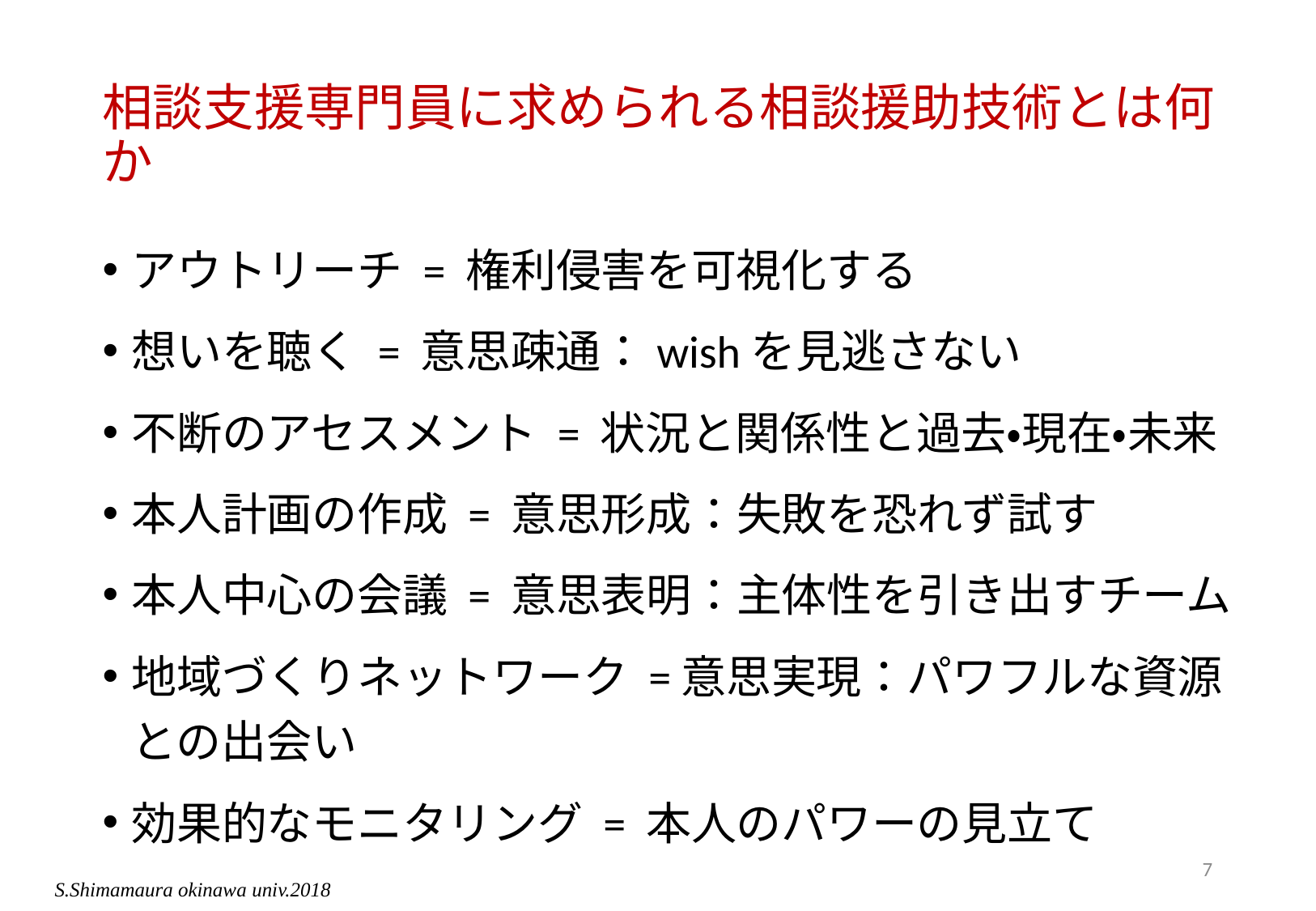

# 相談支援専門員に求められる相談援助技術とは何か
アウトリーチ = 権利侵害を可視化する
想いを聴く = 意思疎通：wishを見逃さない
不断のアセスメント = 状況と関係性と過去・現在・未来
本人計画の作成 = 意思形成：失敗を恐れず試す
本人中心の会議 = 意思表明：主体性を引き出すチーム
地域づくりネットワーク =意思実現：パワフルな資源との出会い
効果的なモニタリング = 本人のパワーの見立て
7
S.Shimamaura okinawa univ.2018